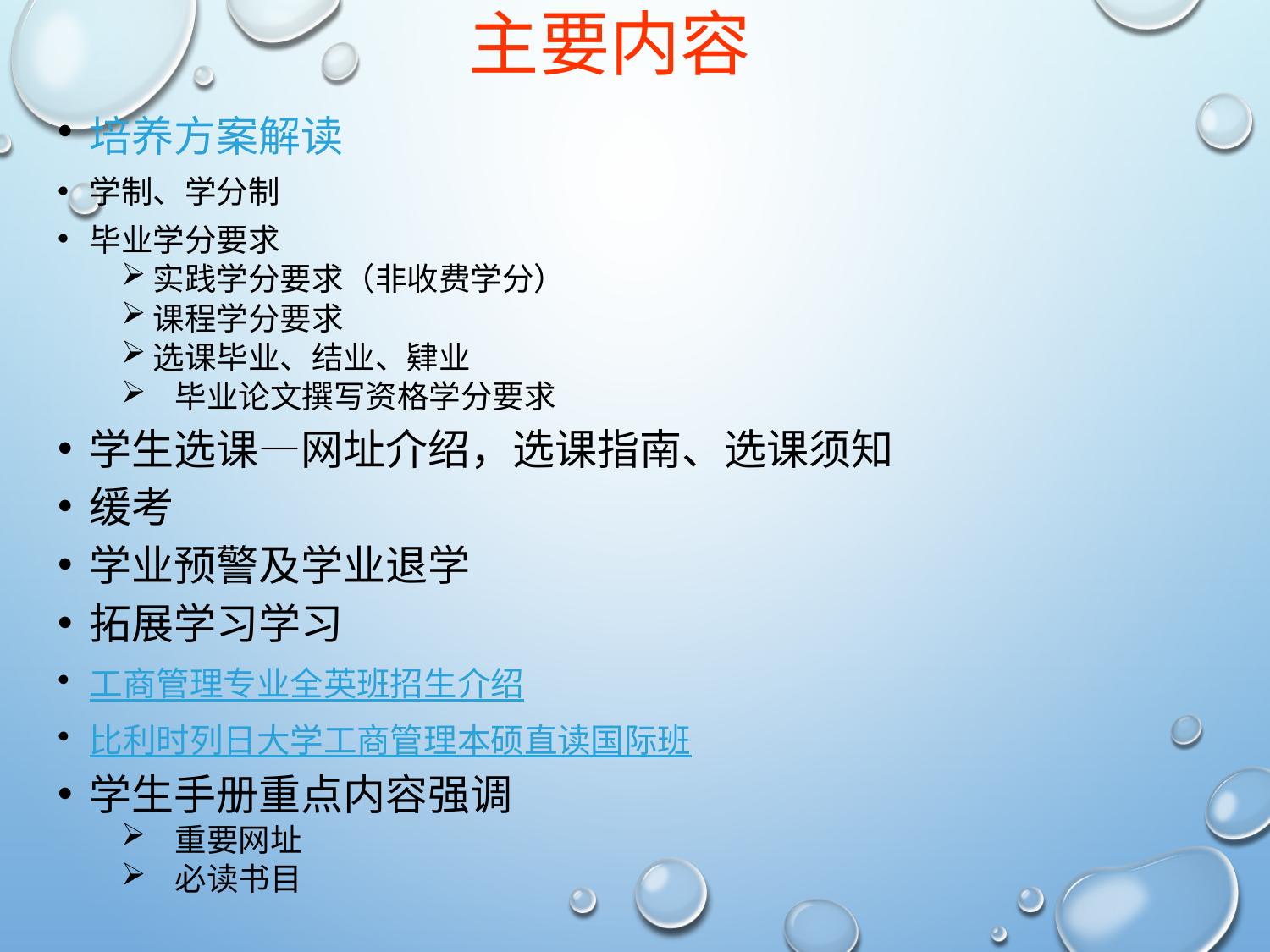

# 主要内容
培养方案解读
学制、学分制
毕业学分要求
实践学分要求（非收费学分）
课程学分要求
选课毕业、结业、肄业
  毕业论文撰写资格学分要求
学生选课—网址介绍，选课指南、选课须知
缓考
学业预警及学业退学
拓展学习学习
工商管理专业全英班招生介绍
比利时列日大学工商管理本硕直读国际班
学生手册重点内容强调
  重要网址
  必读书目